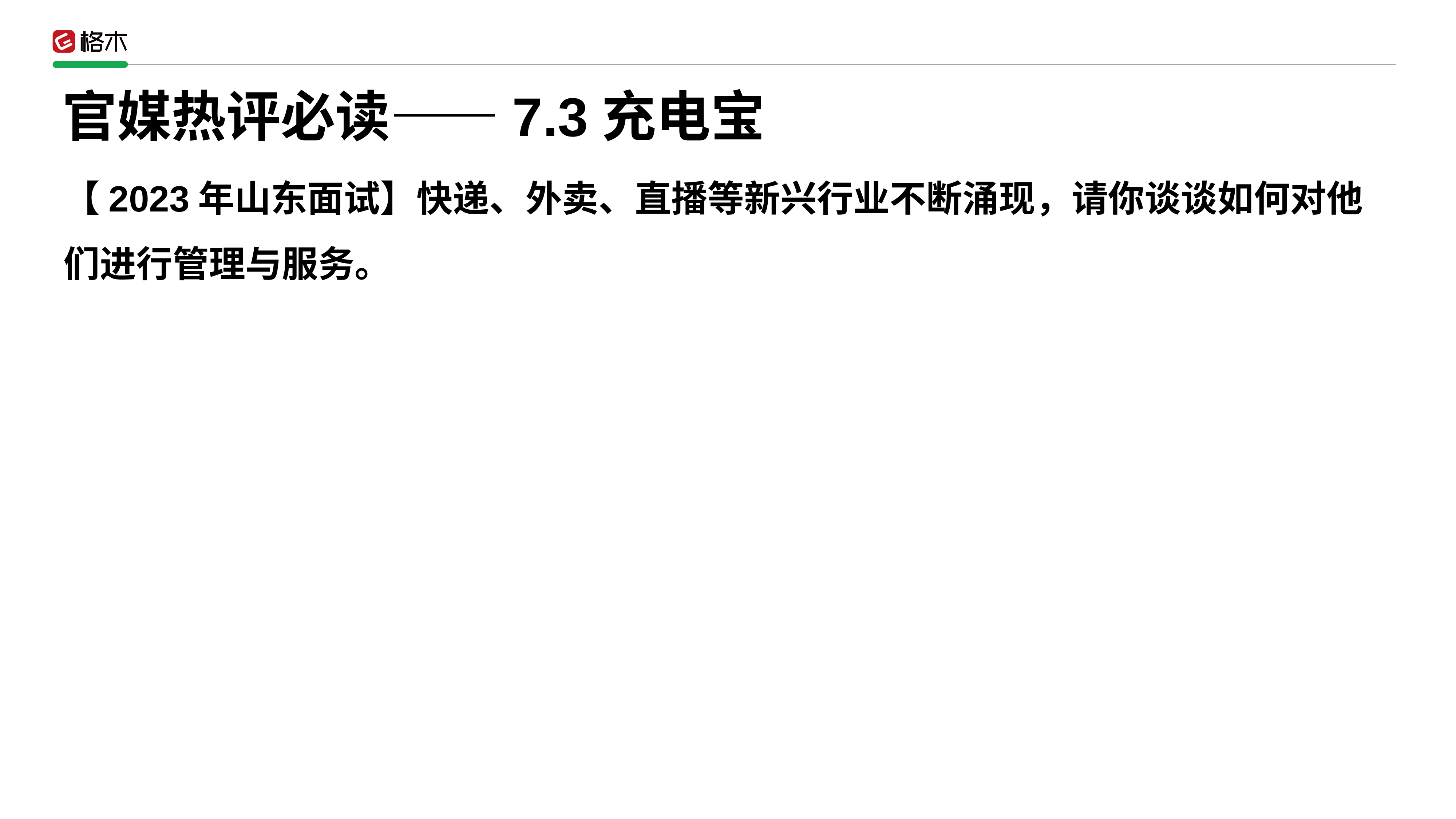

官媒热评必读——7.3充电宝
【2023年山东面试】快递、外卖、直播等新兴行业不断涌现，请你谈谈如何对他们进行管理与服务。